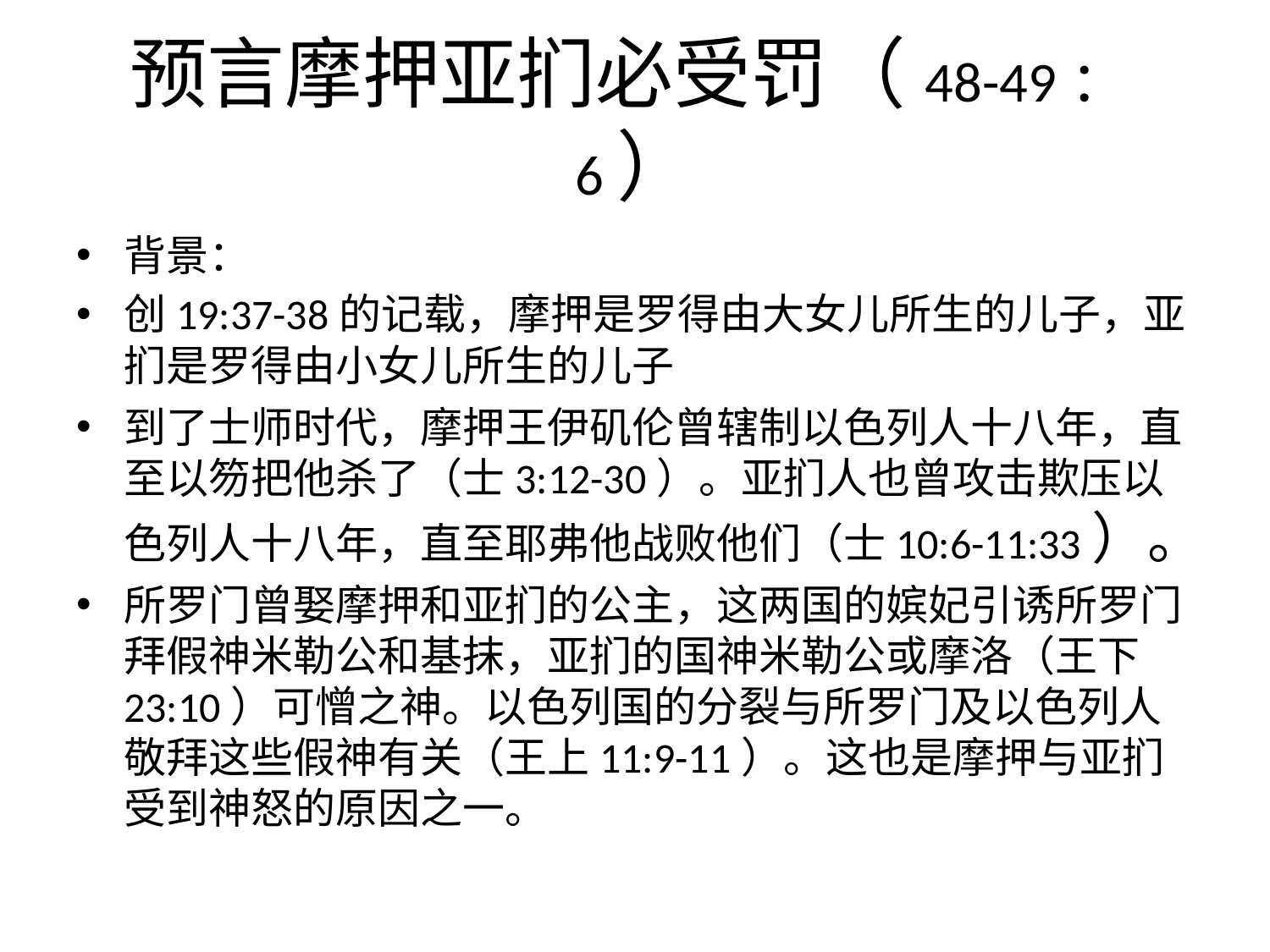

# 预言摩押亚扪必受罚（48-49：6）
背景：
创19:37-38的记载，摩押是罗得由大女儿所生的儿子，亚扪是罗得由小女儿所生的儿子
到了士师时代，摩押王伊矶伦曾辖制以色列人十八年，直至以笏把他杀了（士3:12-30）。亚扪人也曾攻击欺压以色列人十八年，直至耶弗他战败他们（士10:6-11:33）。
所罗门曾娶摩押和亚扪的公主，这两国的嫔妃引诱所罗门拜假神米勒公和基抹，亚扪的国神米勒公或摩洛（王下23:10）可憎之神。以色列国的分裂与所罗门及以色列人敬拜这些假神有关（王上11:9-11）。这也是摩押与亚扪受到神怒的原因之一。